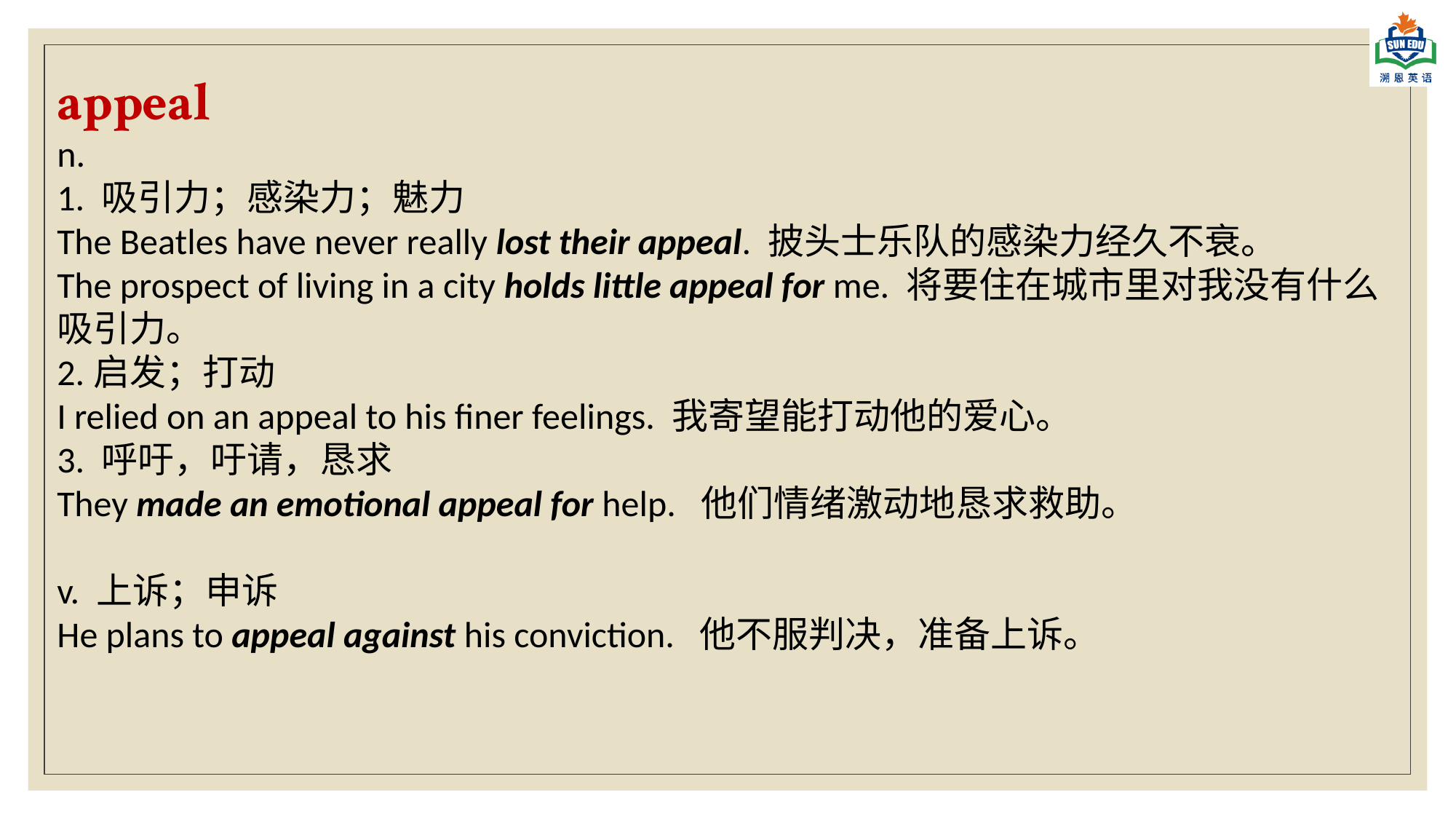

appeal
n.
1. 吸引力；感染力；魅力
The Beatles have never really lost their appeal. 披头士乐队的感染力经久不衰。
The prospect of living in a city holds little appeal for me. 将要住在城市里对我没有什么吸引力。
2.启发；打动
I relied on an appeal to his finer feelings. 我寄望能打动他的爱心。
3. 呼吁，吁请，恳求
They made an emotional appeal for help.  他们情绪激动地恳求救助。

v. 上诉；申诉
He plans to appeal against his conviction.  他不服判决，准备上诉。